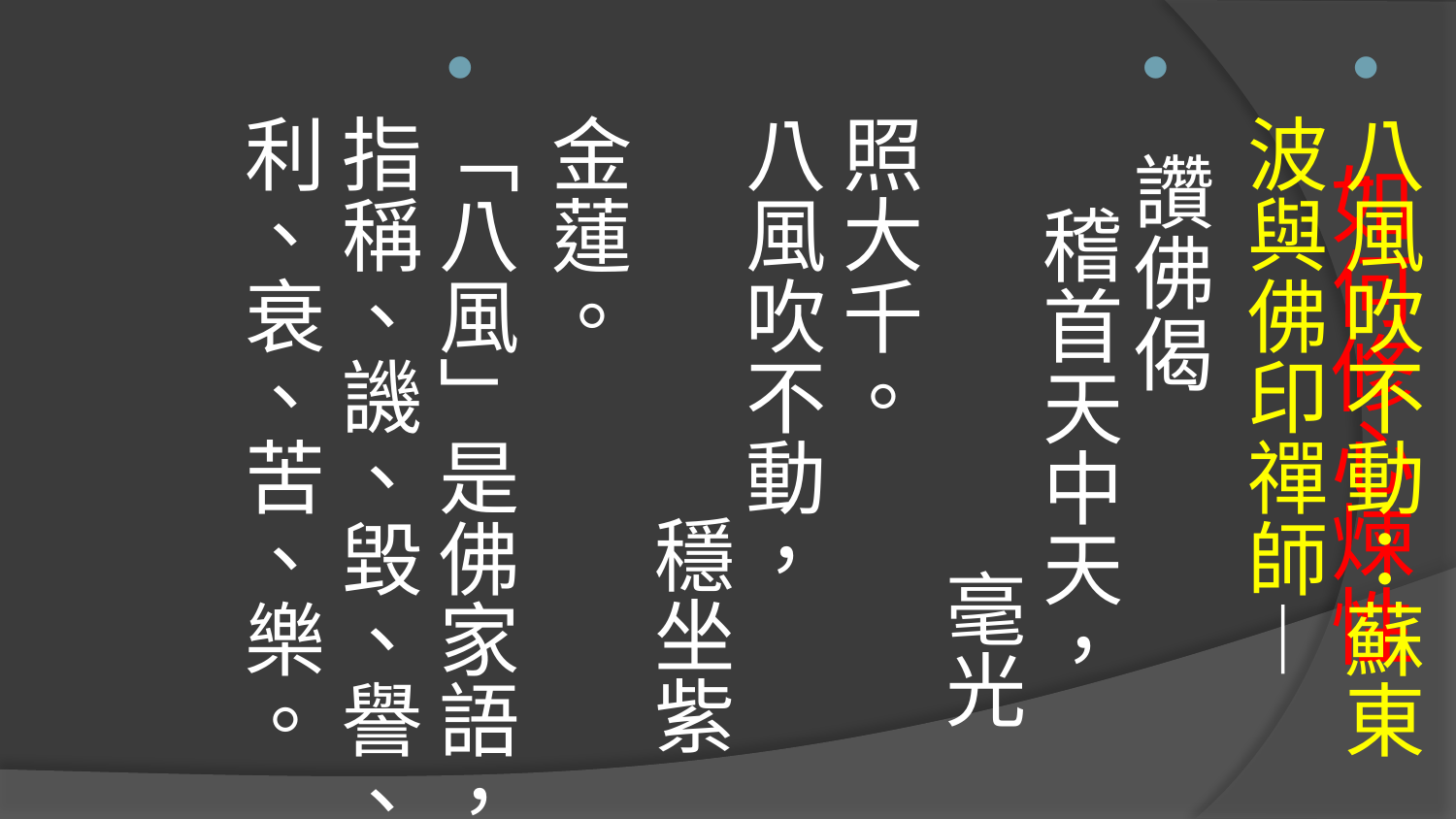

八風吹不動：蘇東波與佛印禪師—
 讚佛偈                          稽首天中天，                              毫光照大千。
八風吹不動，                                穩坐紫金蓮。
「八風」是佛家語，指稱、譏、毀、譽、利、衰、苦、樂。

# 如何修心煉性